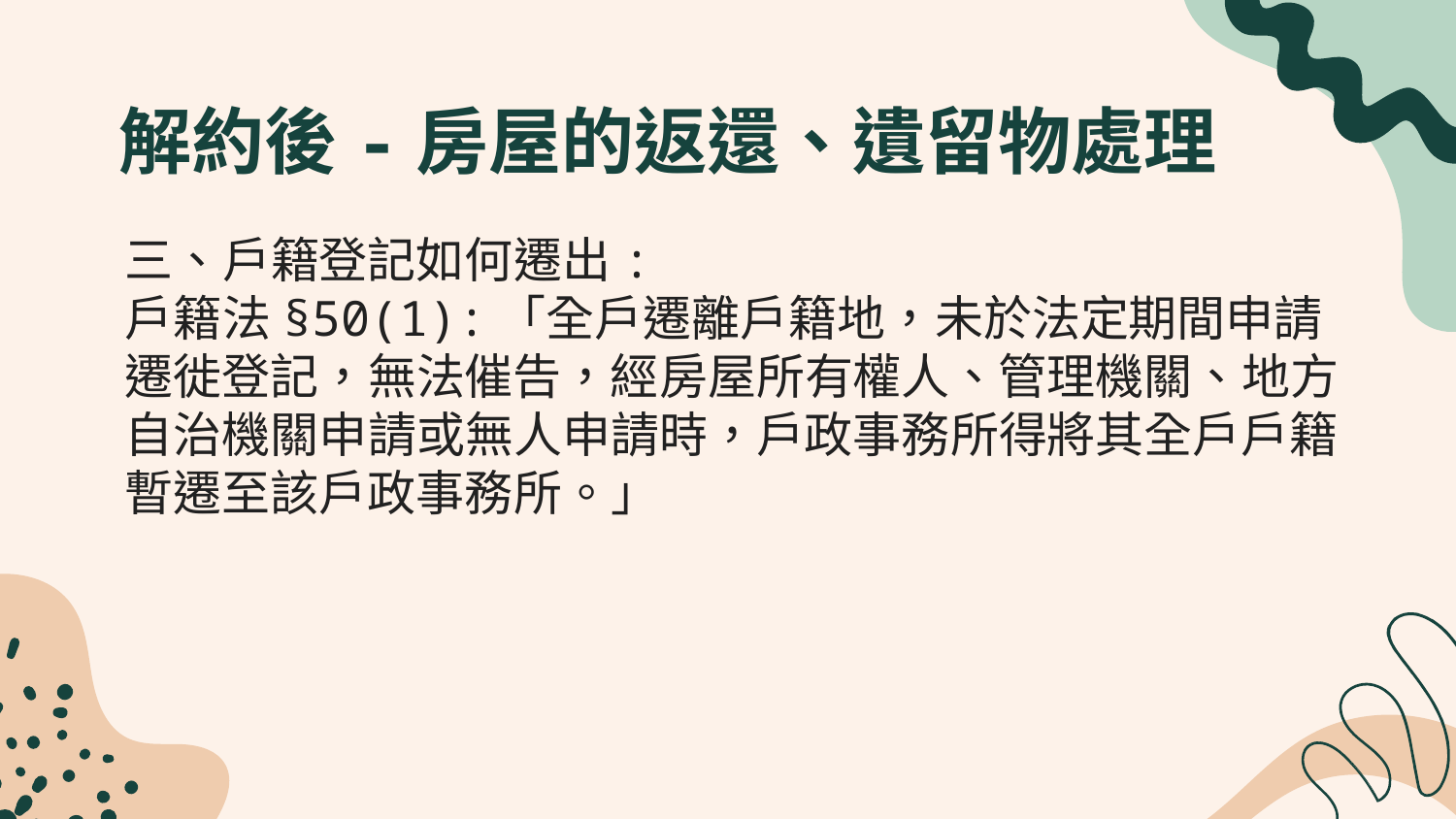

# 解約後-房屋的返還、遺留物處理
三、戶籍登記如何遷出:
戶籍法§50(1):「全戶遷離戶籍地，未於法定期間申請遷徙登記，無法催告，經房屋所有權人、管理機關、地方自治機關申請或無人申請時，戶政事務所得將其全戶戶籍暫遷至該戶政事務所。」